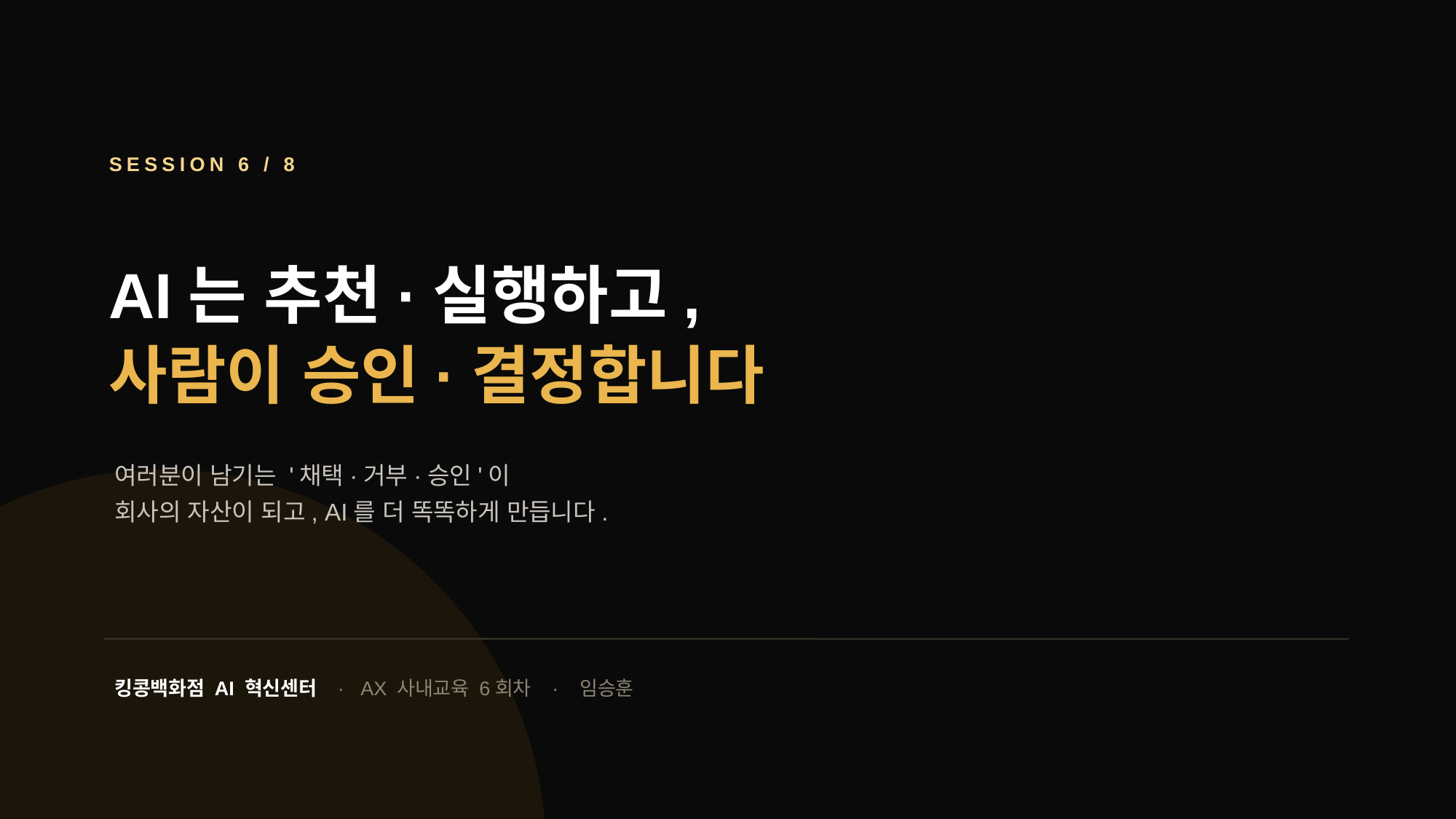

SESSION 6 / 8
AI는 추천·실행하고,
사람이 승인·결정합니다
여러분이 남기는 '채택·거부·승인'이
회사의 자산이 되고, AI를 더 똑똑하게 만듭니다.

킹콩백화점 AI 혁신센터   ·   AX 사내교육 6회차   ·   임승훈